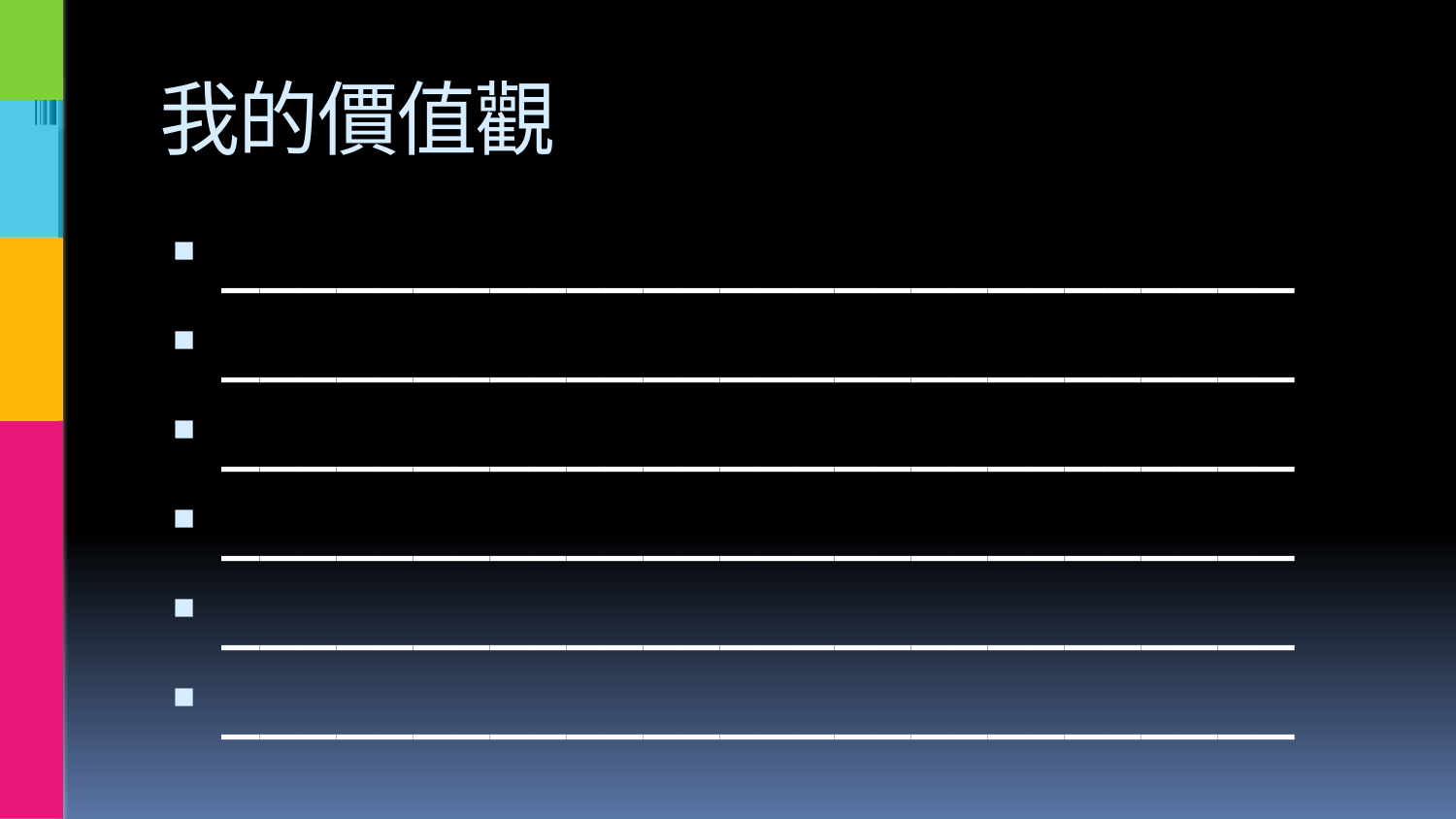

# 我的價值觀
____________________________
____________________________
____________________________
____________________________
____________________________
____________________________